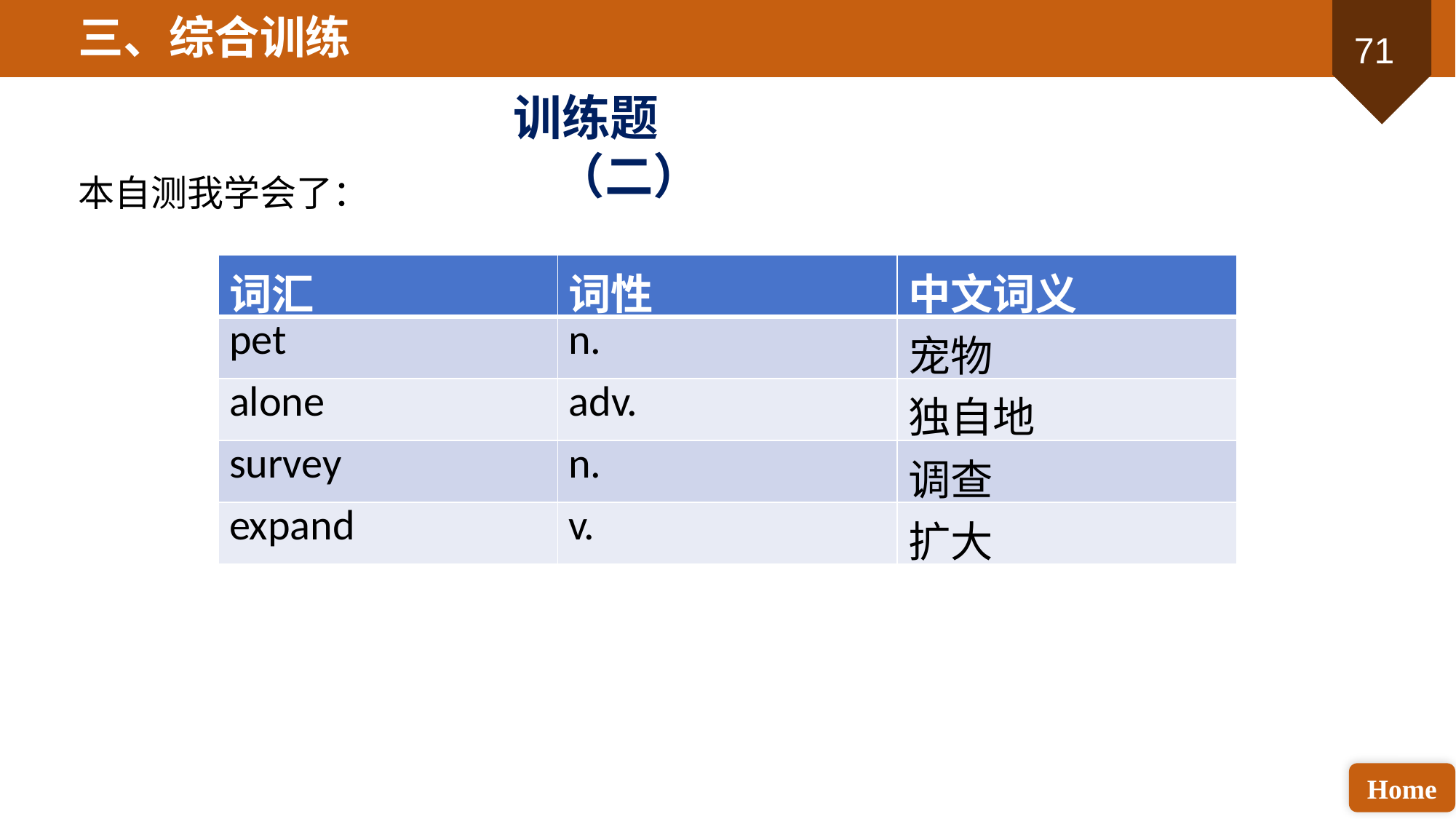

三、综合训练
训练题（二）
本自测我学会了：

| 词汇 | 词性 | 中文词义 |
| --- | --- | --- |
| pet | n. | 宠物 |
| alone | adv. | 独自地 |
| survey | n. | 调查 |
| expand | v. | 扩大 |